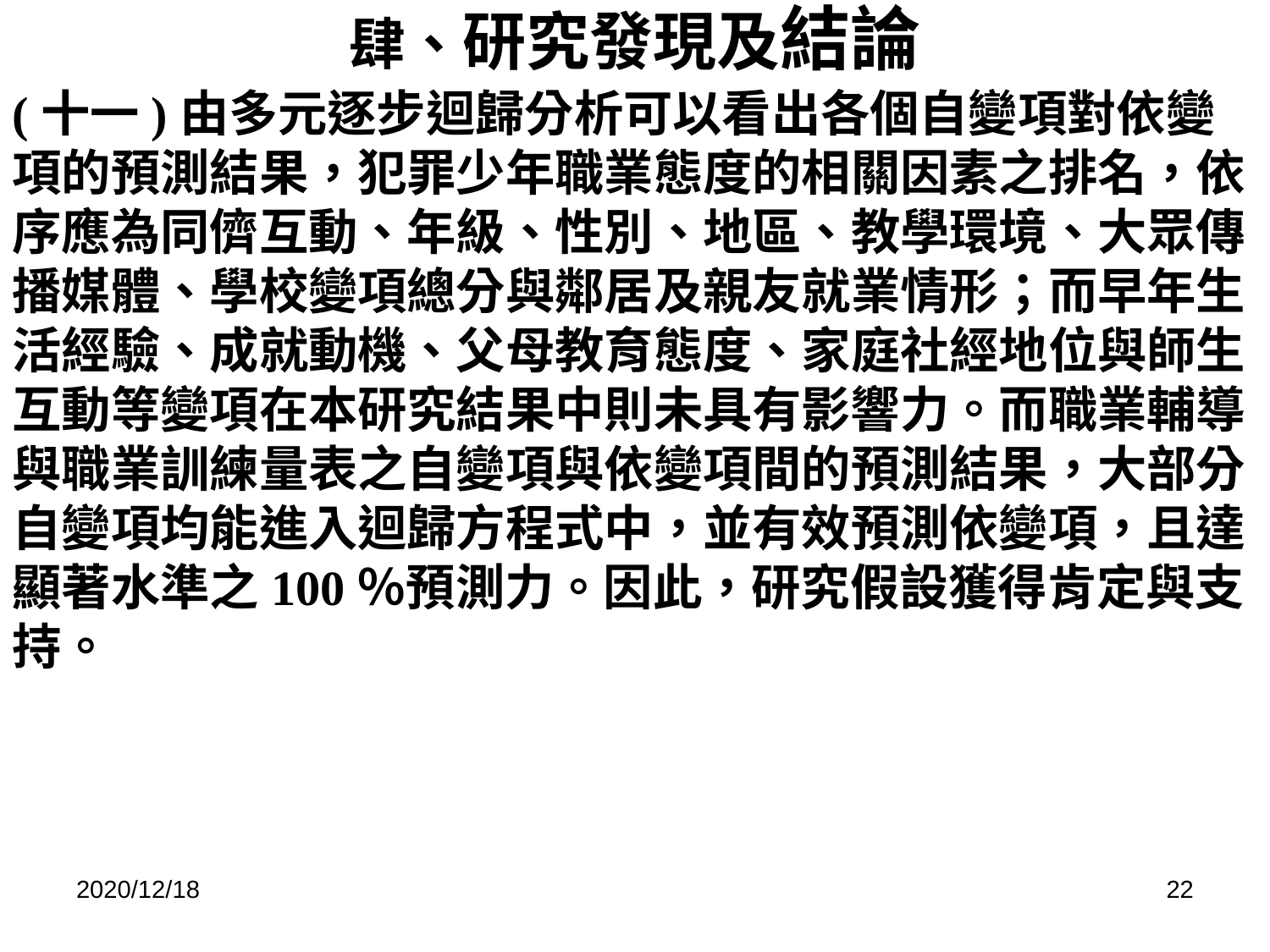

# 肆、研究發現及結論
(十一)由多元逐步迴歸分析可以看出各個自變項對依變項的預測結果，犯罪少年職業態度的相關因素之排名，依序應為同儕互動、年級、性別、地區、教學環境、大眾傳播媒體、學校變項總分與鄰居及親友就業情形；而早年生活經驗、成就動機、父母教育態度、家庭社經地位與師生互動等變項在本研究結果中則未具有影響力。而職業輔導與職業訓練量表之自變項與依變項間的預測結果，大部分自變項均能進入迴歸方程式中，並有效預測依變項，且達顯著水準之100％預測力。因此，研究假設獲得肯定與支持。
2020/12/18
22